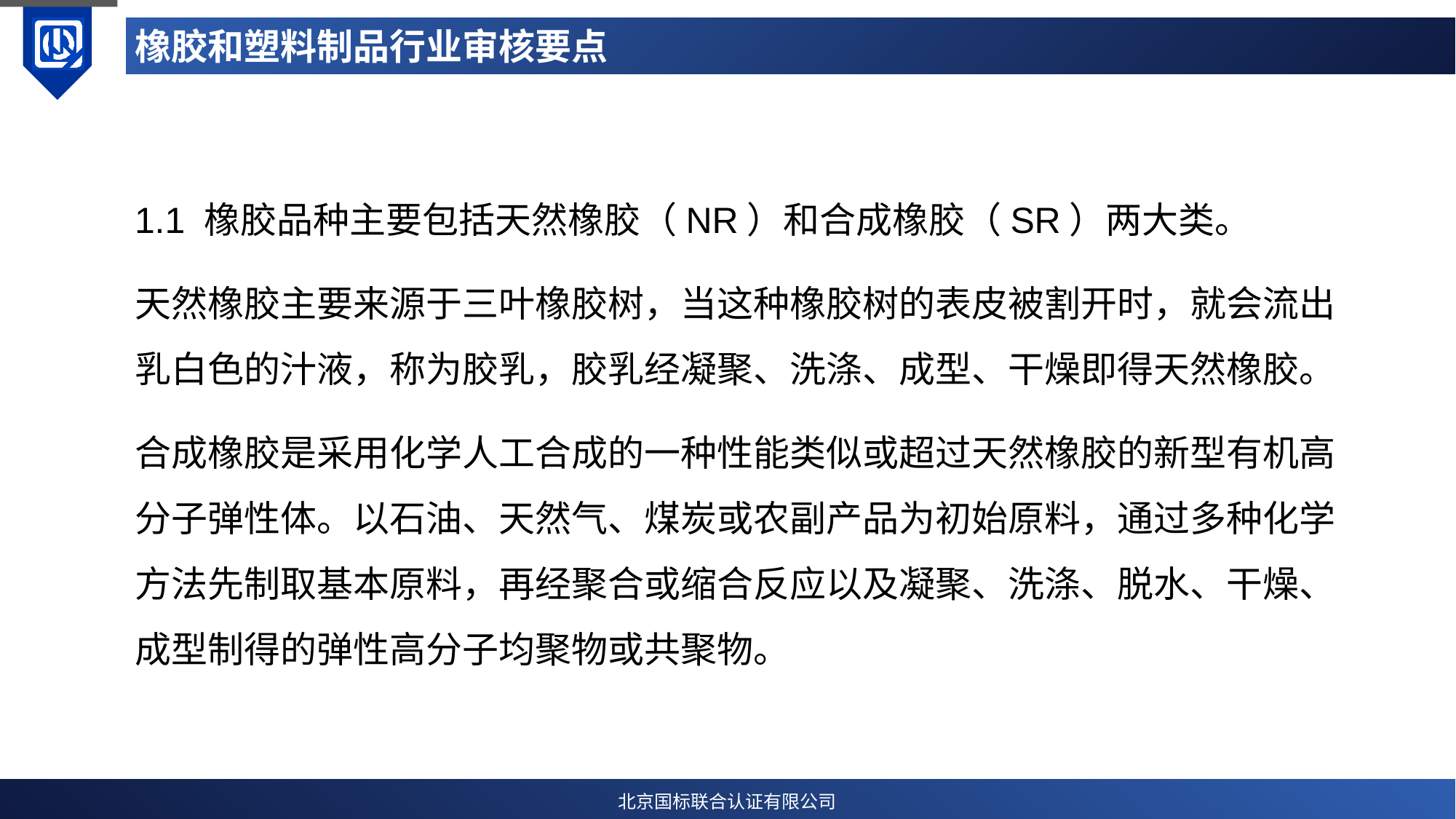

# 橡胶和塑料制品行业审核要点

1.1 橡胶品种主要包括天然橡胶（NR）和合成橡胶（SR）两大类。
天然橡胶主要来源于三叶橡胶树，当这种橡胶树的表皮被割开时，就会流出乳白色的汁液，称为胶乳，胶乳经凝聚、洗涤、成型、干燥即得天然橡胶。
合成橡胶是采用化学人工合成的一种性能类似或超过天然橡胶的新型有机高分子弹性体。以石油、天然气、煤炭或农副产品为初始原料，通过多种化学方法先制取基本原料，再经聚合或缩合反应以及凝聚、洗涤、脱水、干燥、成型制得的弹性高分子均聚物或共聚物。